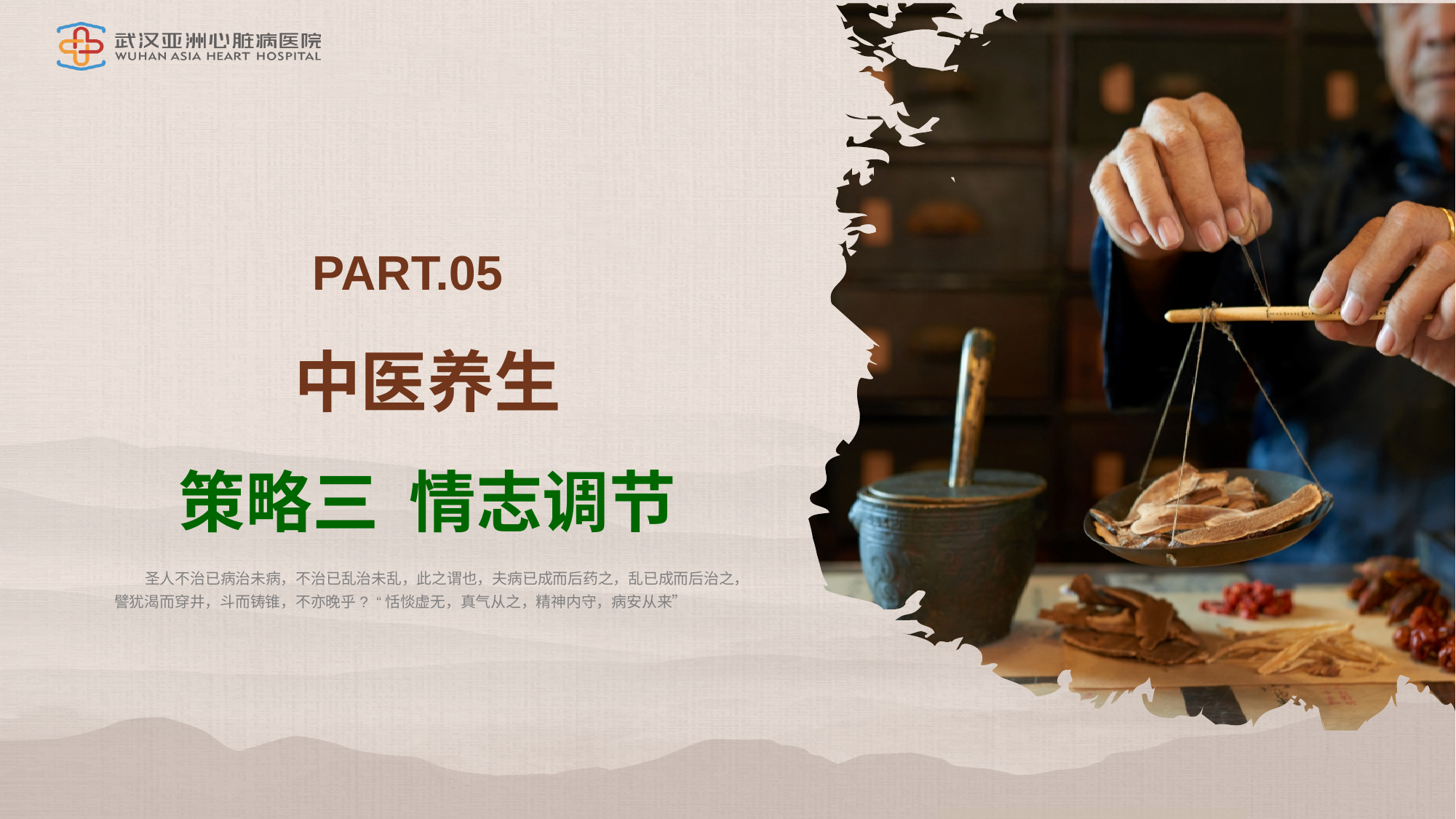

PART.05
中医养生
策略三  情志调节
圣人不治已病治未病，不治已乱治未乱，此之谓也，夫病已成而后药之，乱已成而后治之，譬犹渴而穿井，斗而铸锥，不亦晚乎?  “恬惔虚无，真气从之，精神内守，病安从来”